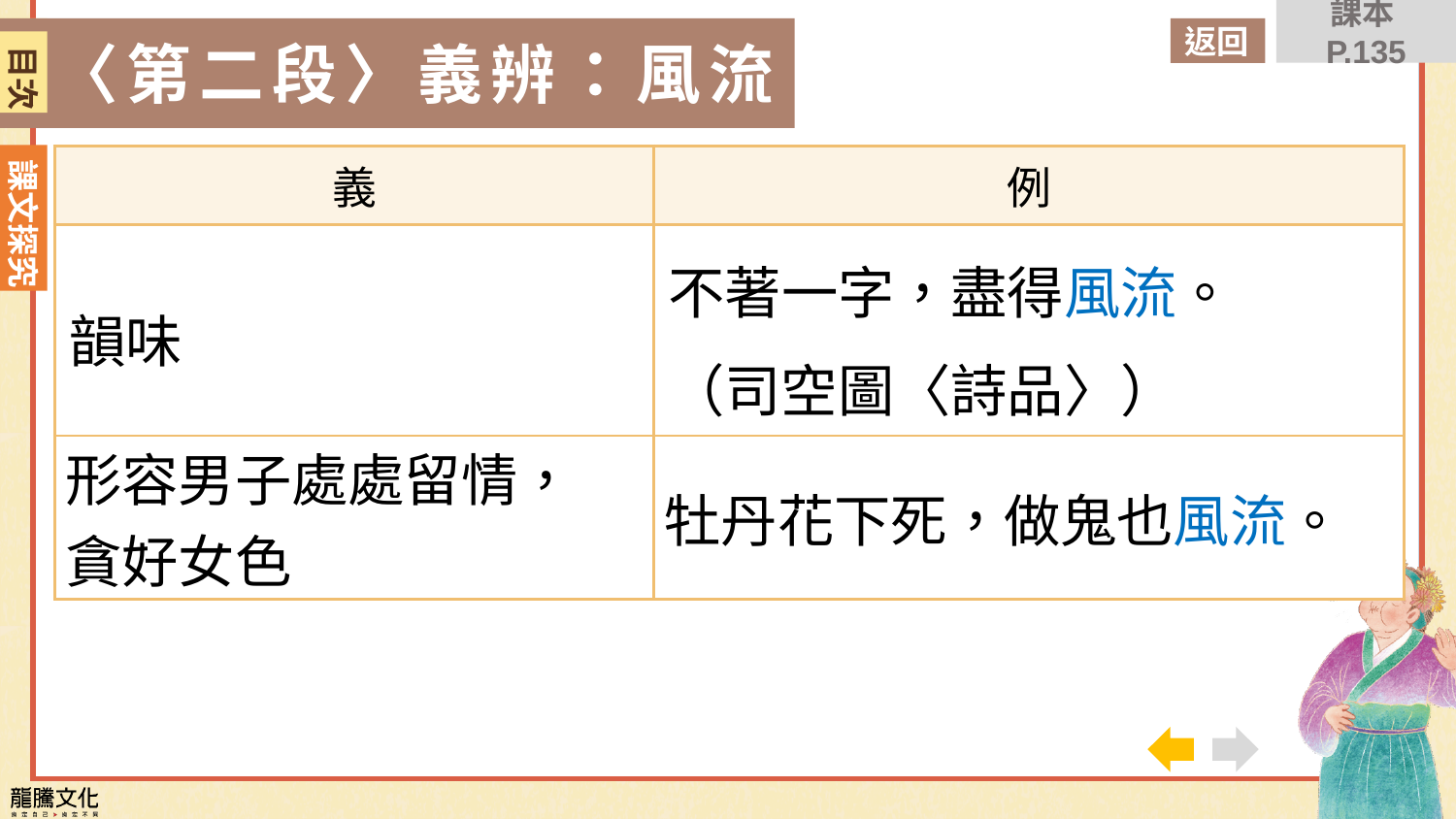

課本P.135
目次

返回
〈第二段〉義辨：風流
目次
| 義 | 例 |
| --- | --- |
| 韻味 | 不著一字，盡得風流。 （司空圖〈詩品〉） |
| 形容男子處處留情， 貪好女色 | 牡丹花下死，做鬼也風流。 |